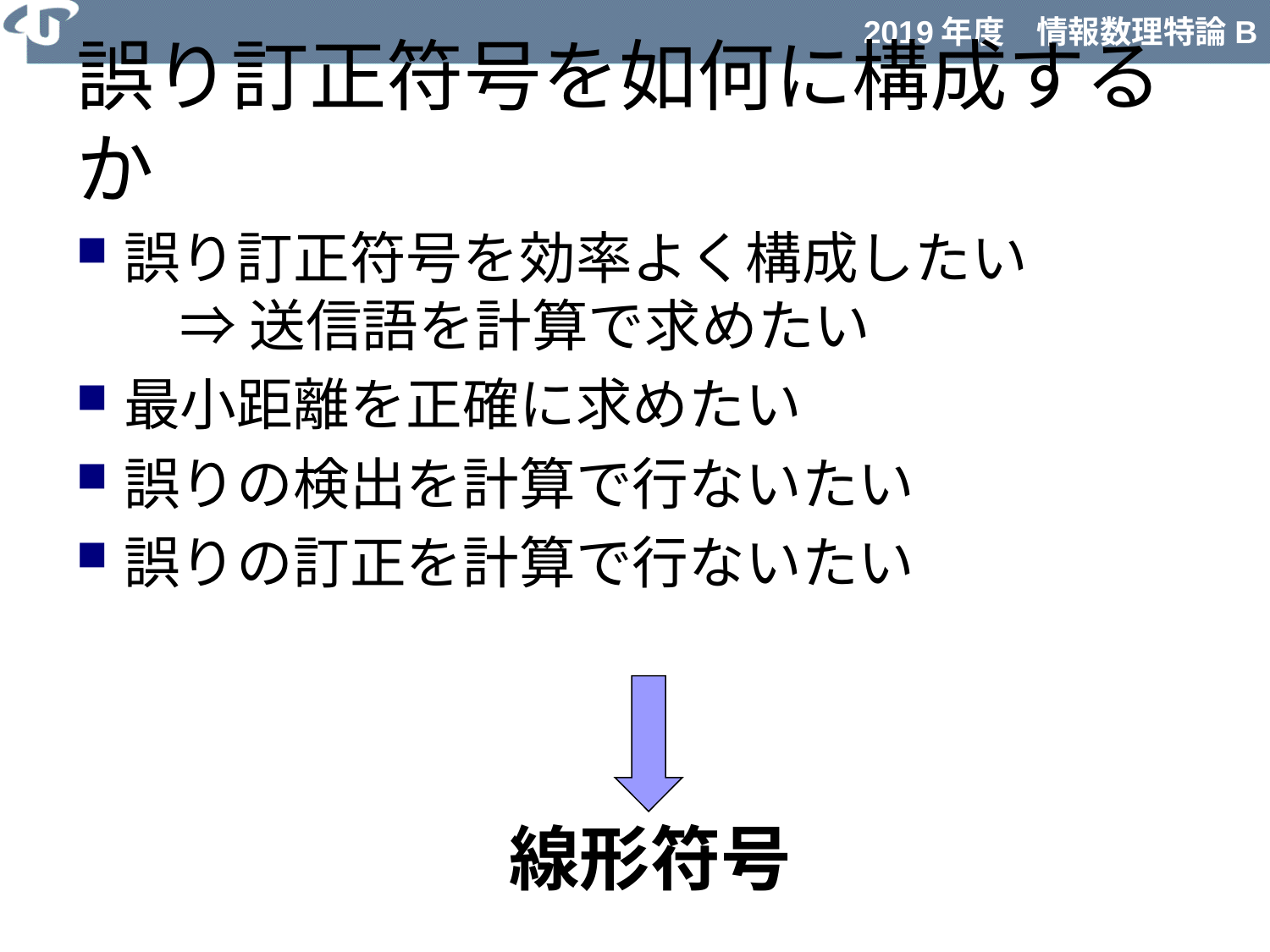

# 誤り訂正符号を如何に構成するか
誤り訂正符号を効率よく構成したい
　⇒ 送信語を計算で求めたい
最小距離を正確に求めたい
誤りの検出を計算で行ないたい
誤りの訂正を計算で行ないたい

線形符号